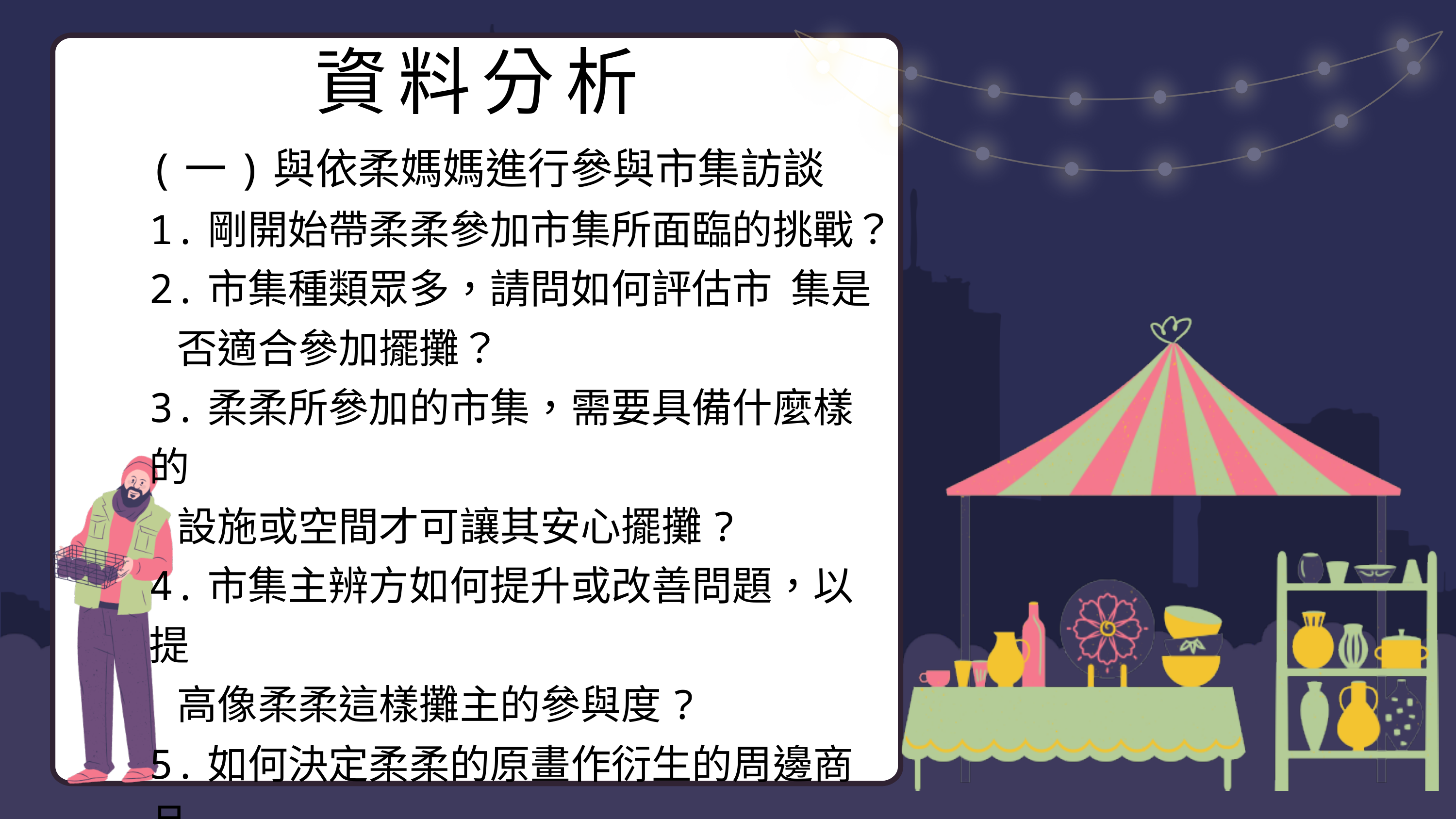

資料分析
(一)與依柔媽媽進行參與市集訪談
1.剛開始帶柔柔參加市集所面臨的挑戰？
2.市集種類眾多，請問如何評估市  集是
  否適合參加擺攤？
3.柔柔所參加的市集，需要具備什麼樣的
  設施或空間才可讓其安心擺攤?
4.市集主辨方如何提升或改善問題，以提
  高像柔柔這樣攤主的參與度?
5.如何決定柔柔的原畫作衍生的周邊商品
  的種類？